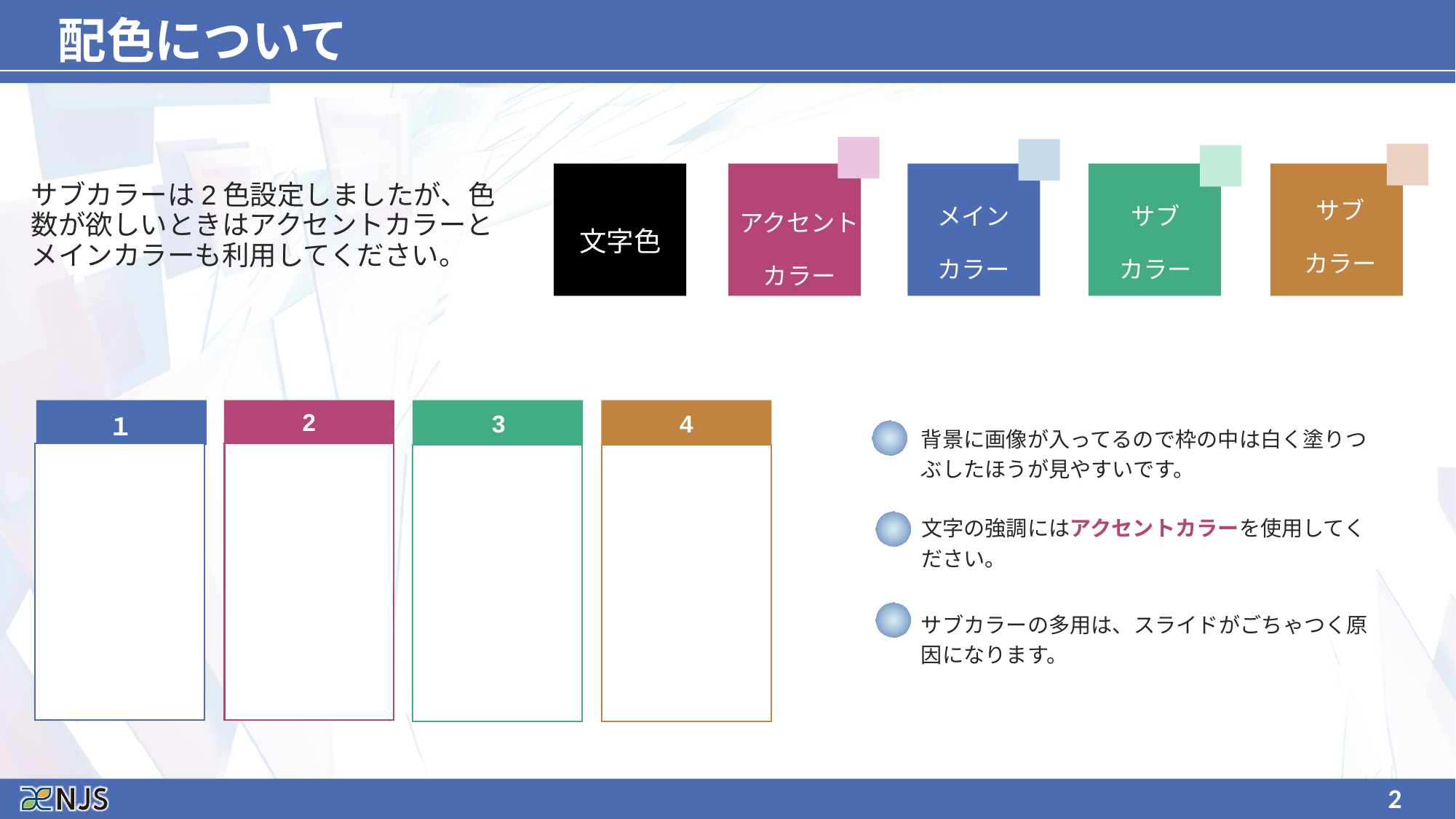

配色について

サブ
カラー
メイン
カラー
サブ
カラー
サブカラーは2色設定しましたが、色数が欲しいときはアクセントカラーとメインカラーも利用してください。
アクセントカラー
文字色
2

3
4
１
背景に画像が入ってるので枠の中は白く塗りつぶしたほうが見やすいです。

文字の強調にはアクセントカラーを使用してください。

サブカラーの多用は、スライドがごちゃつく原因になります。

2